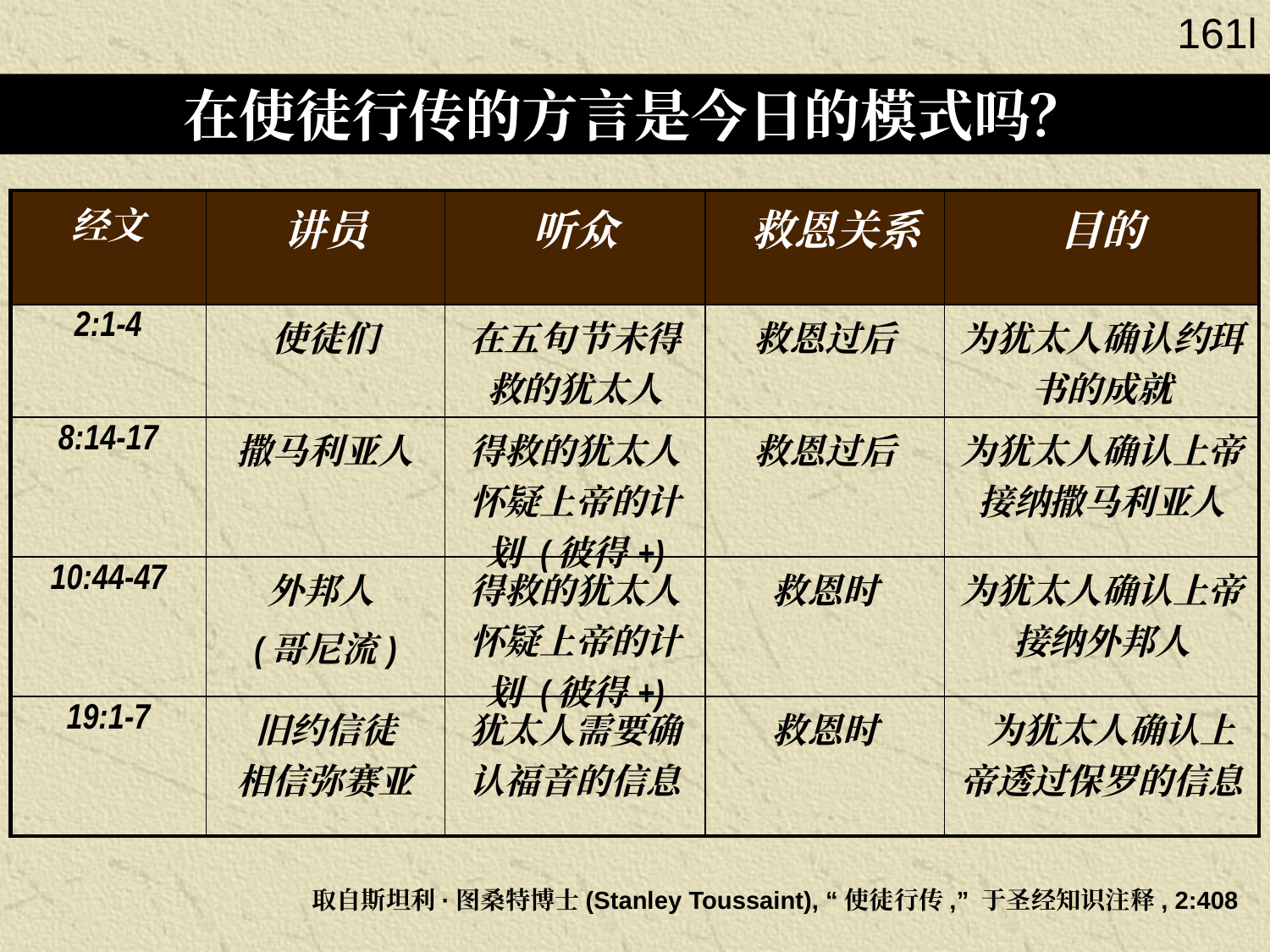

161l
Are Tongues in Acts Normative?
在使徒行传的方言是今日的模式吗？
| 经文 | 讲员 | 听众 | 救恩关系 | 目的 |
| --- | --- | --- | --- | --- |
| 2:1-4 | 使徒们 | 在五旬节未得救的犹太人 | 救恩过后 | 为犹太人确认约珥书的成就 |
| 8:14-17 | 撒马利亚人 | 得救的犹太人怀疑上帝的计划 (彼得+) | 救恩过后 | 为犹太人确认上帝接纳撒马利亚人 |
| 10:44-47 | 外邦人 (哥尼流) | 得救的犹太人怀疑上帝的计划 (彼得+) | 救恩时 | 为犹太人确认上帝接纳外邦人 |
| 19:1-7 | 旧约信徒 相信弥赛亚 | 犹太人需要确认福音的信息 | 救恩时 | 为犹太人确认上帝透过保罗的信息 |
取自斯坦利·图桑特博士(Stanley Toussaint), “使徒行传,” 于圣经知识注释, 2:408